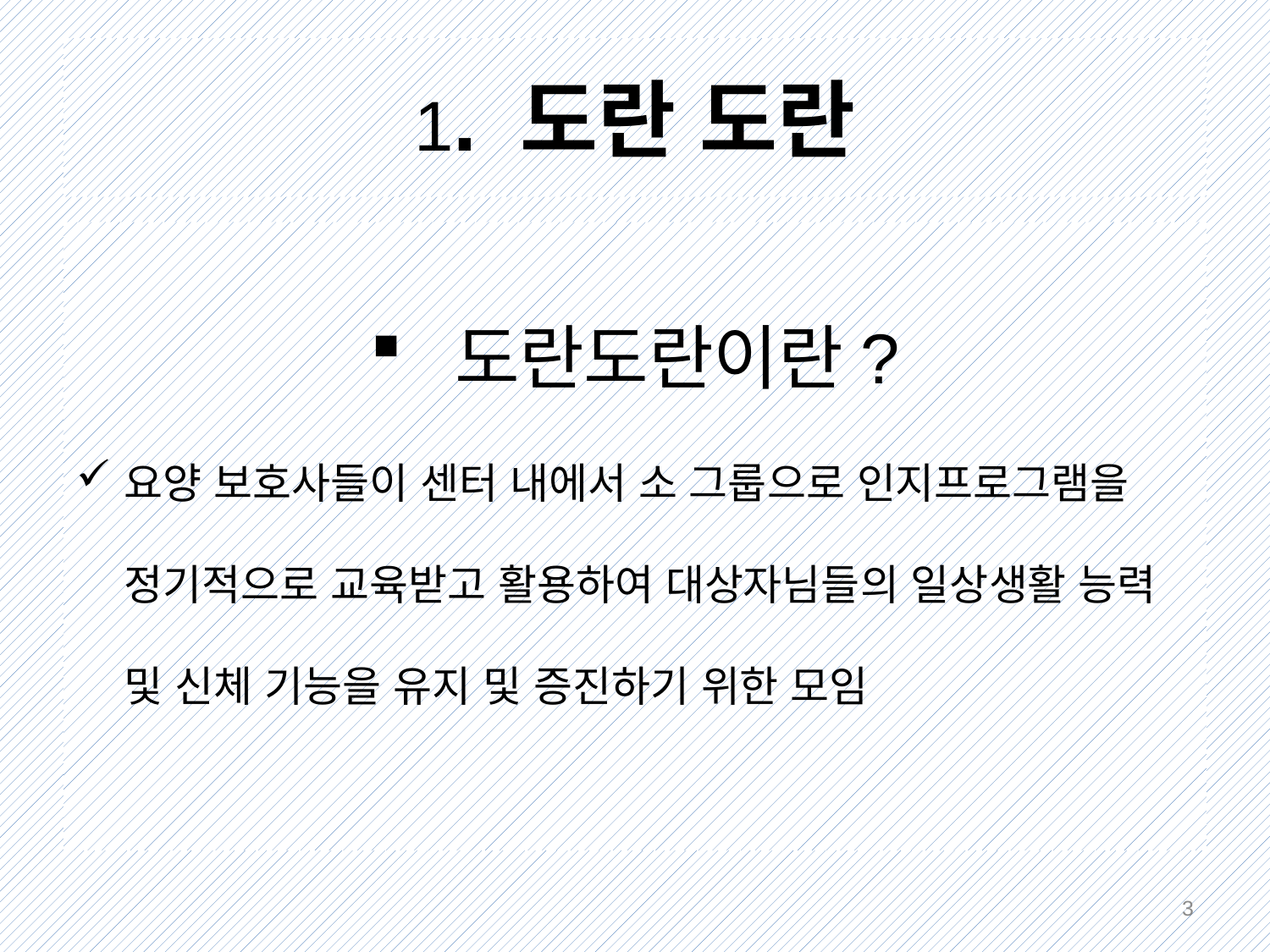

# 1. 도란 도란
 도란도란이란?
요양 보호사들이 센터 내에서 소 그룹으로 인지프로그램을 정기적으로 교육받고 활용하여 대상자님들의 일상생활 능력 및 신체 기능을 유지 및 증진하기 위한 모임
3